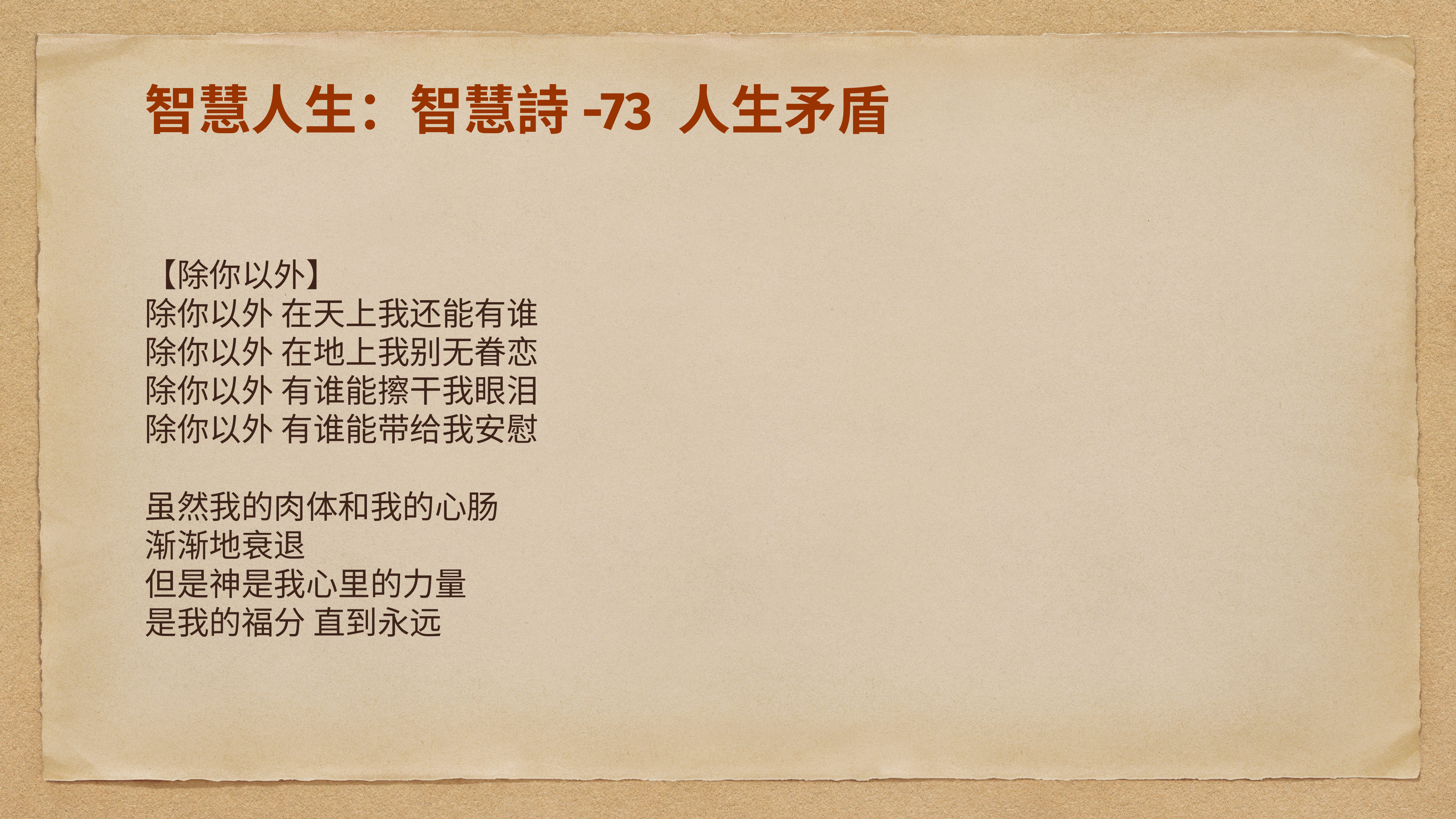

# 智慧人生：智慧詩-73 人生矛盾
【除你以外】
除你以外 在天上我还能有谁
除你以外 在地上我别无眷恋
除你以外 有谁能擦干我眼泪
除你以外 有谁能带给我安慰

虽然我的肉体和我的心肠
渐渐地衰退
但是神是我心里的力量
是我的福分 直到永远